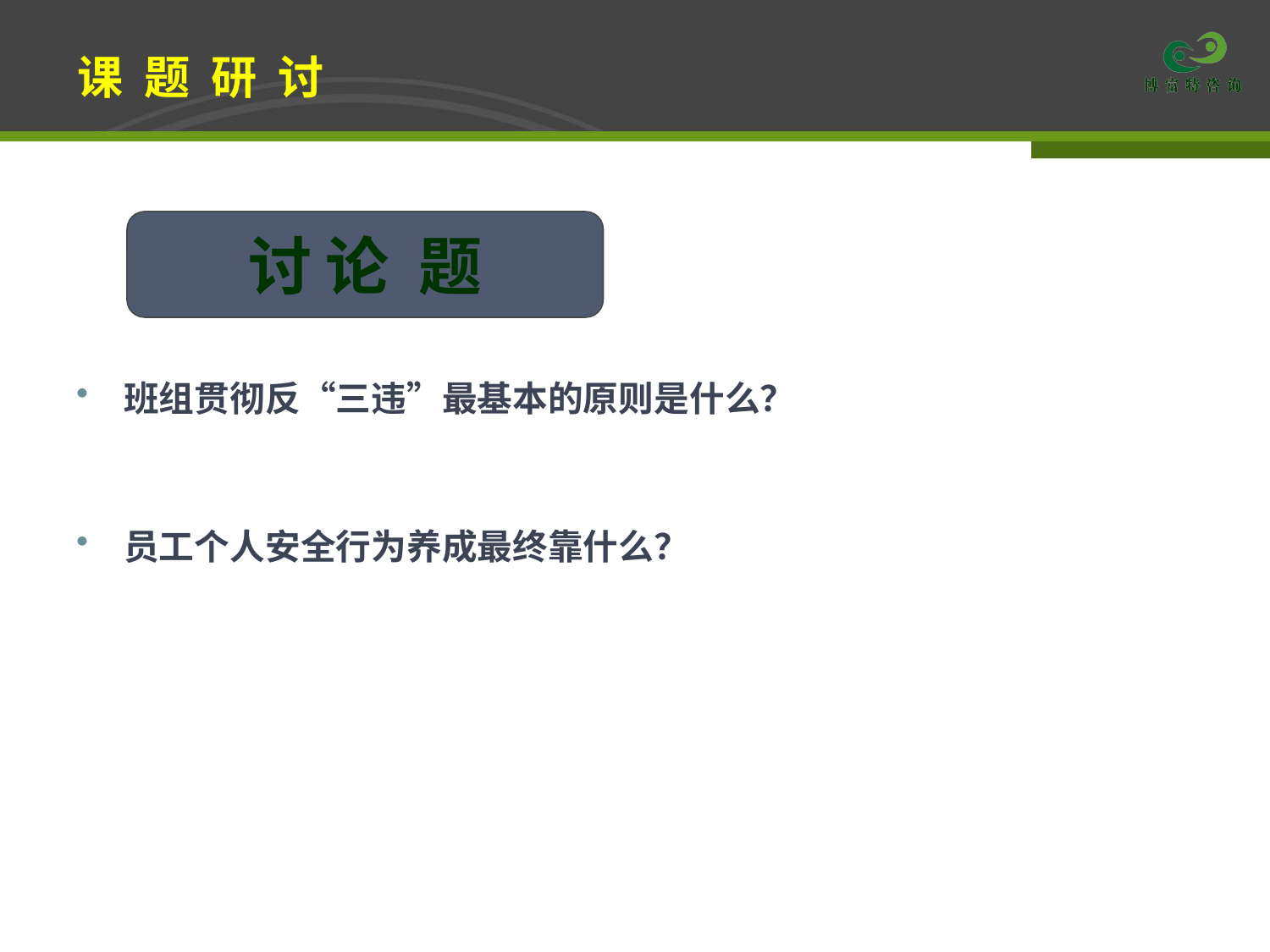

# 课  题  研  讨
讨 论  题
班组贯彻反“三违”最基本的原则是什么？

员工个人安全行为养成最终靠什么？
39